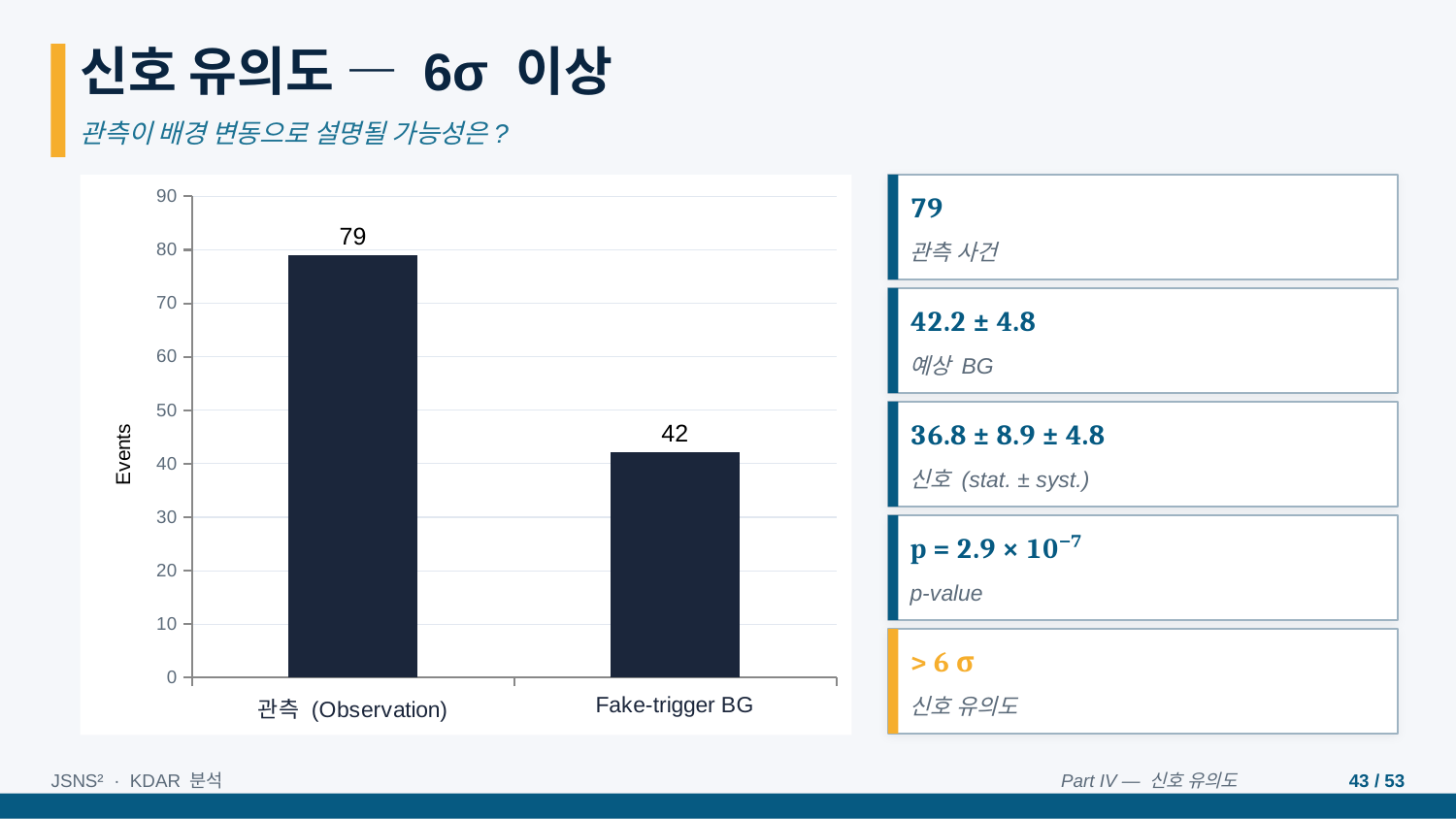

신호 유의도 — 6σ 이상

관측이 배경 변동으로 설명될 가능성은?

### Chart

| Category | events |
|---|---|
| 관측 (Observation) | 79.0 |
| Fake-trigger BG | 42.2 |

79
관측 사건

42.2 ± 4.8
예상 BG

36.8 ± 8.9 ± 4.8
신호 (stat. ± syst.)

p = 2.9 × 10⁻⁷
p-value

> 6 σ
신호 유의도
JSNS²  ·  KDAR 분석
Part IV — 신호 유의도
43 / 53